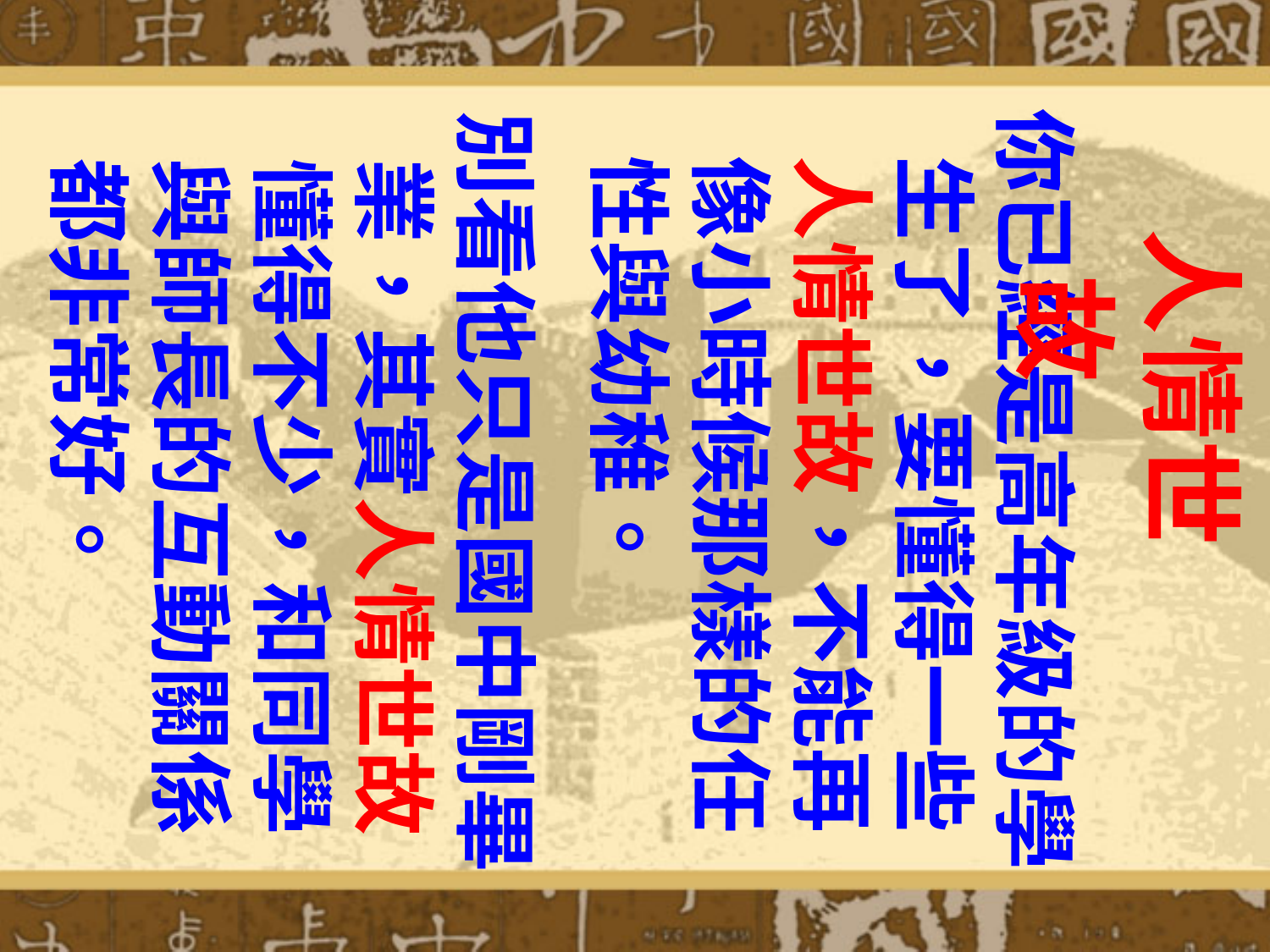

你已經是高年級的學生了，要懂得一些人情世故，不能再像小時候那樣的任性與幼稚。
別看他只是國中剛畢業，其實人情世故懂得不少，和同學與師長的互動關係都非常好。
人情世故